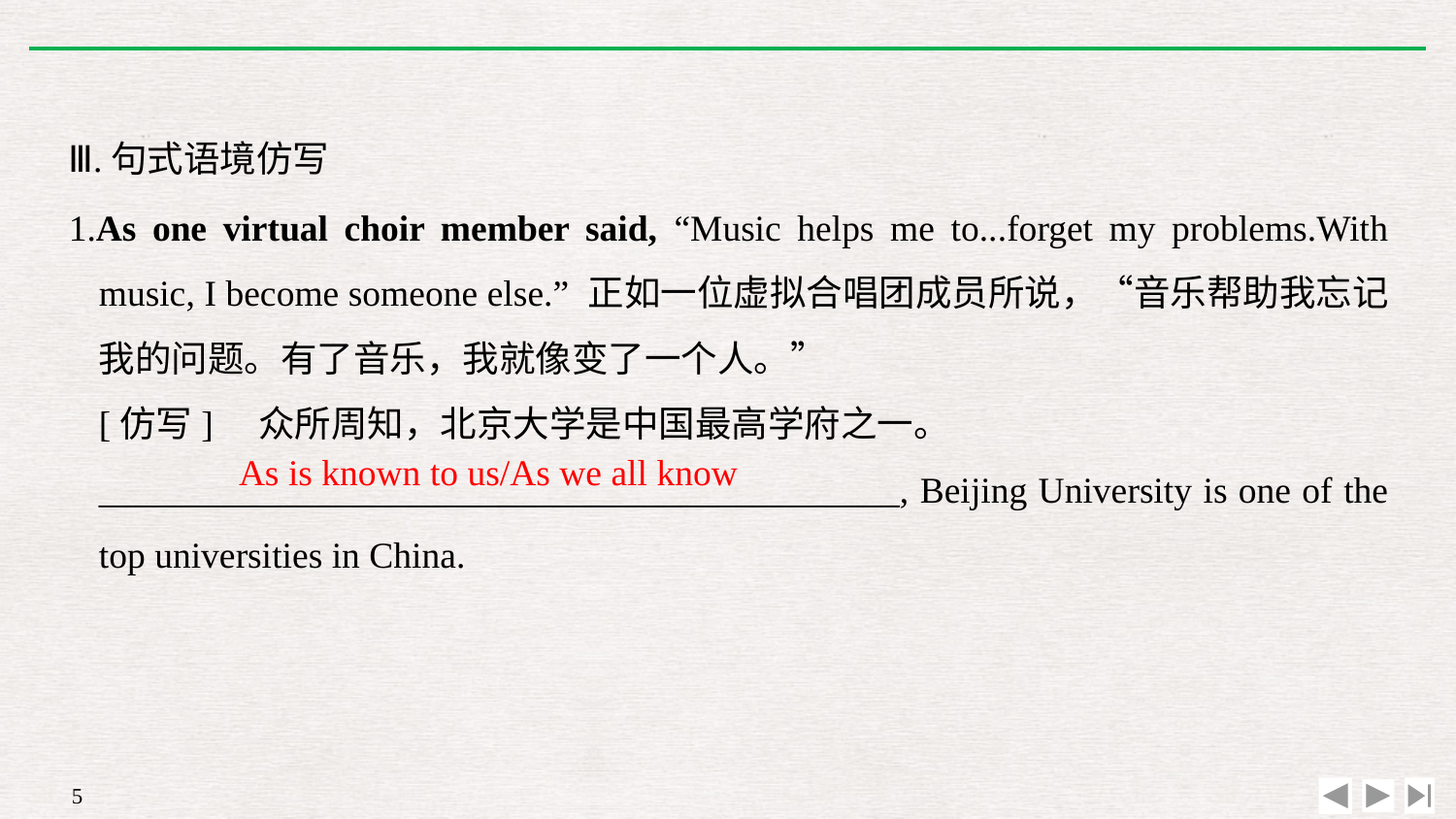

Ⅲ.句式语境仿写
1.As one virtual choir member said, “Music helps me to...forget my problems.With music, I become someone else.” 正如一位虚拟合唱团成员所说，“音乐帮助我忘记我的问题。有了音乐，我就像变了一个人。”
	[仿写]　众所周知，北京大学是中国最高学府之一。
	____________________________________________, Beijing University is one of the top universities in China.
As is known to us/As we all know